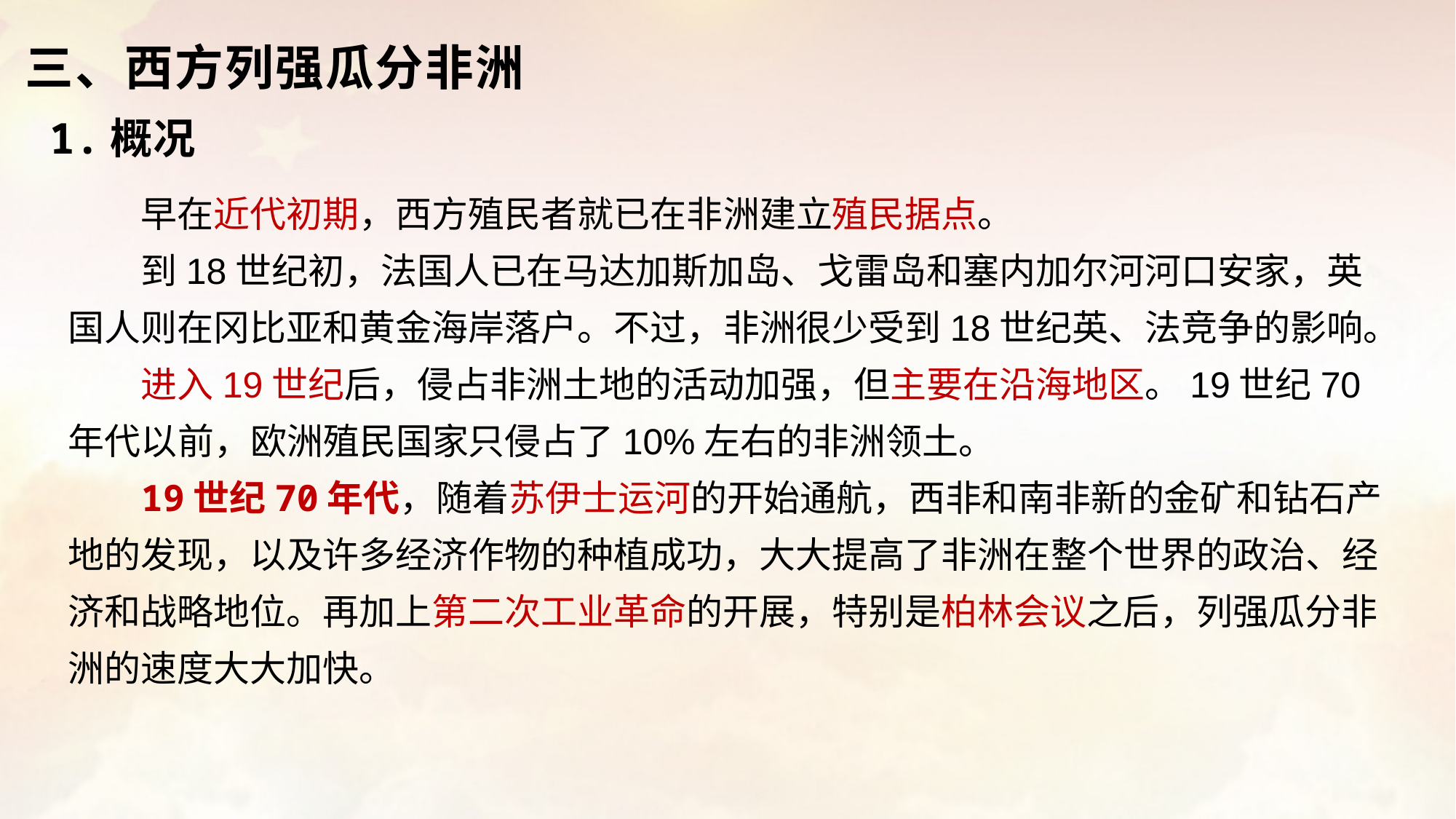

三、西方列强瓜分非洲
1.概况
早在近代初期，西方殖民者就已在非洲建立殖民据点。
到18世纪初，法国人已在马达加斯加岛、戈雷岛和塞内加尔河河口安家，英国人则在冈比亚和黄金海岸落户。不过，非洲很少受到18世纪英、法竞争的影响。
进入19世纪后，侵占非洲土地的活动加强，但主要在沿海地区。19世纪70年代以前，欧洲殖民国家只侵占了10%左右的非洲领土。
19世纪70年代，随着苏伊士运河的开始通航，西非和南非新的金矿和钻石产地的发现，以及许多经济作物的种植成功，大大提高了非洲在整个世界的政治、经济和战略地位。再加上第二次工业革命的开展，特别是柏林会议之后，列强瓜分非洲的速度大大加快。